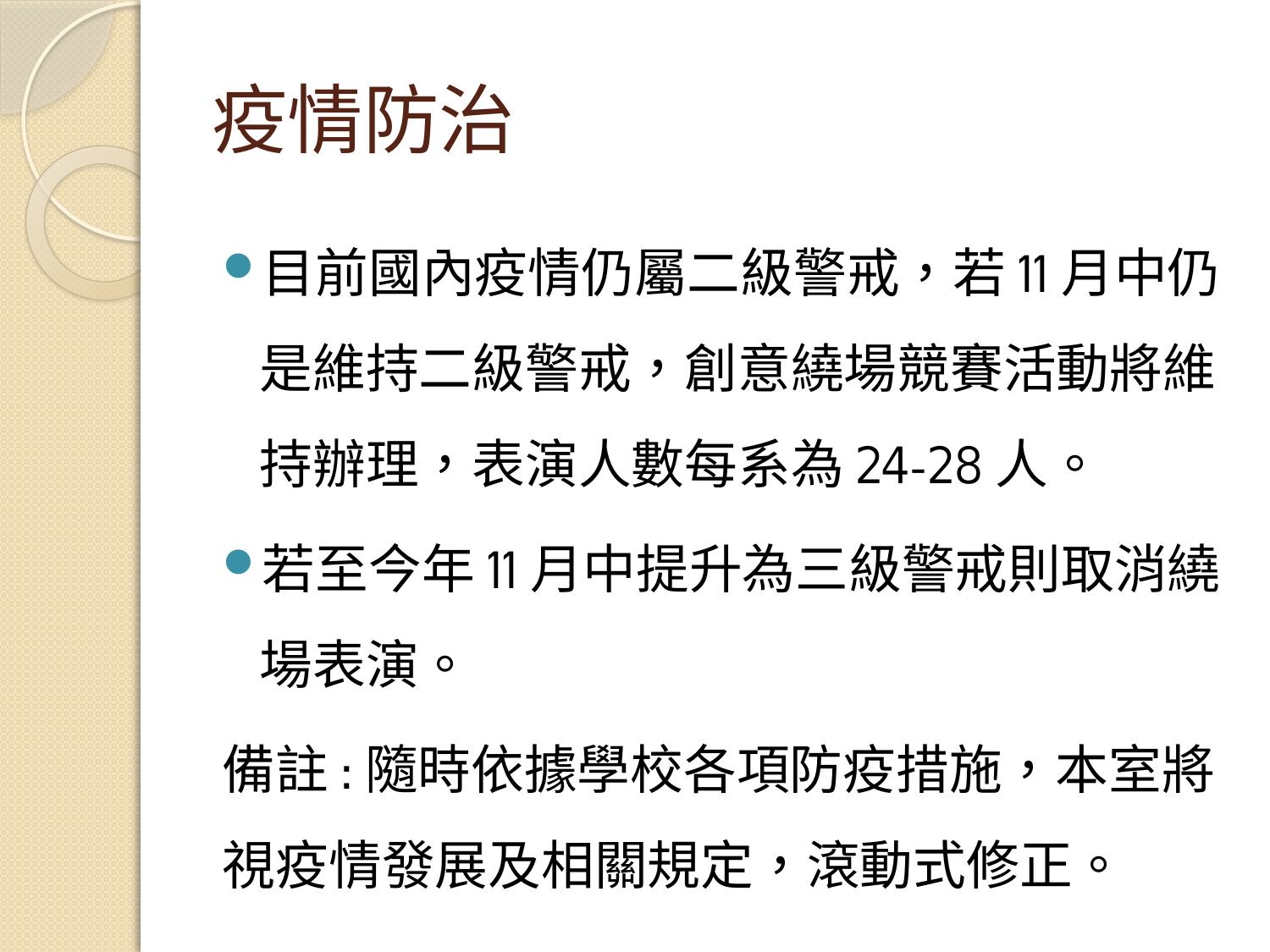

# 疫情防治
目前國內疫情仍屬二級警戒，若11月中仍是維持二級警戒，創意繞場競賽活動將維持辦理，表演人數每系為24-28人。
若至今年11月中提升為三級警戒則取消繞場表演。
備註:隨時依據學校各項防疫措施，本室將視疫情發展及相關規定，滾動式修正。